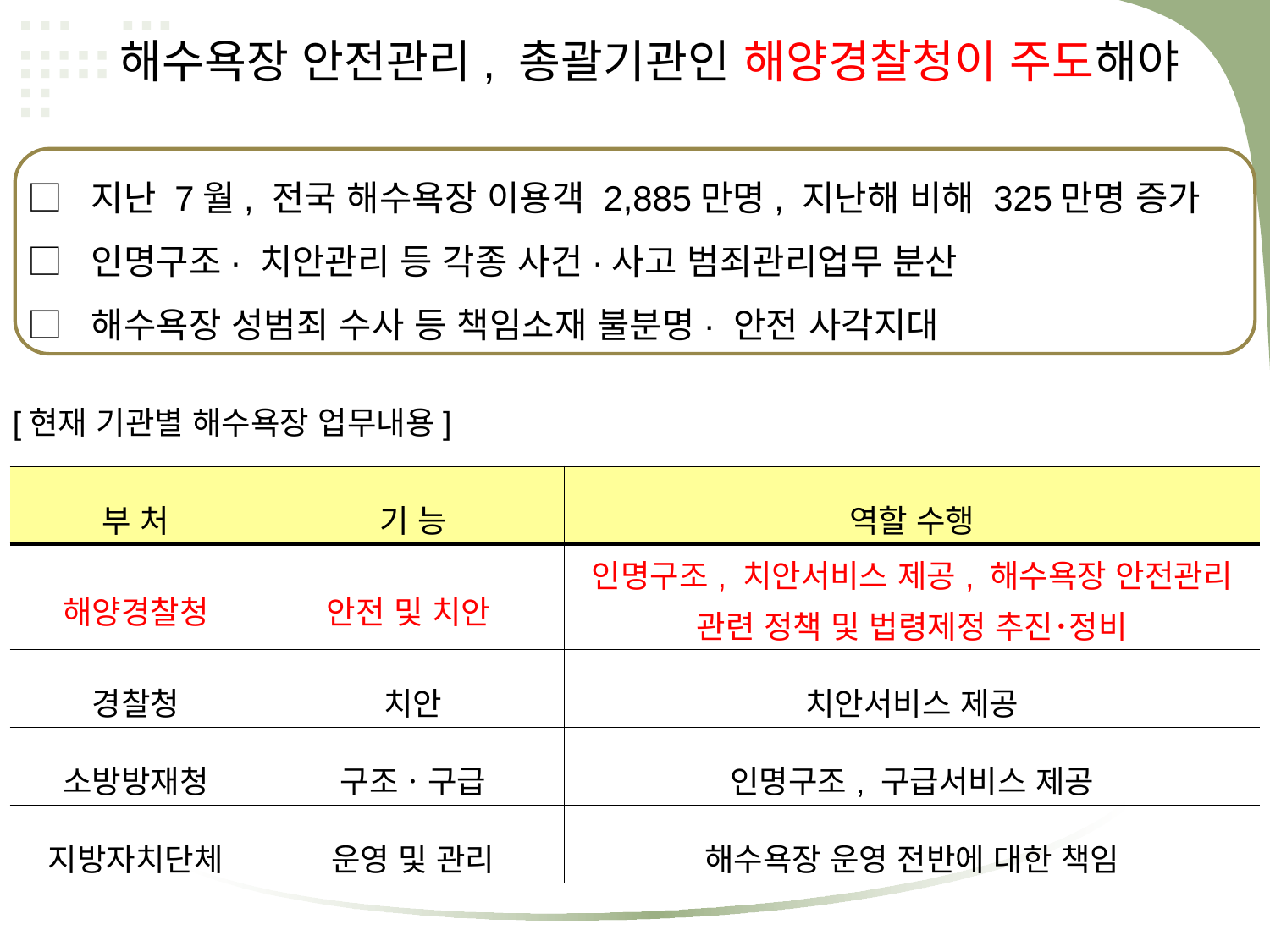

해수욕장 안전관리, 총괄기관인 해양경찰청이 주도해야
□  지난 7월, 전국 해수욕장 이용객 2,885만명, 지난해 비해 325만명 증가
□  인명구조· 치안관리 등 각종 사건·사고 범죄관리업무 분산
□  해수욕장 성범죄 수사 등 책임소재 불분명· 안전 사각지대

[현재 기관별 해수욕장 업무내용]
| 부 처 | 기 능 | 역할 수행 |
| --- | --- | --- |
| 해양경찰청 | 안전 및 치안 | 인명구조, 치안서비스 제공, 해수욕장 안전관리 관련 정책 및 법령제정 추진･정비 |
| 경찰청 | 치안 | 치안서비스 제공 |
| 소방방재청 | 구조ㆍ구급 | 인명구조, 구급서비스 제공 |
| 지방자치단체 | 운영 및 관리 | 해수욕장 운영 전반에 대한 책임 |